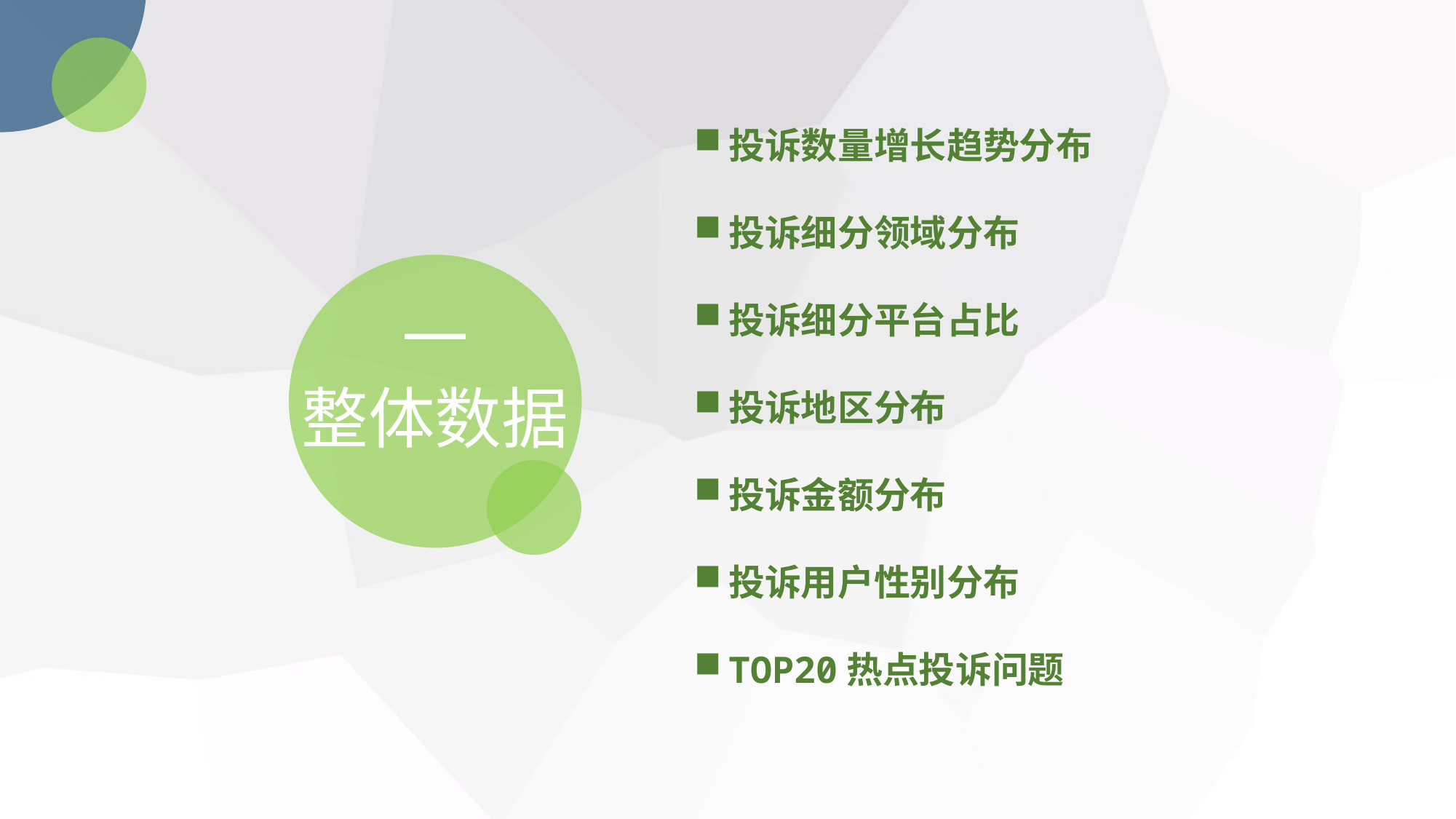

投诉数量增长趋势分布
投诉细分领域分布
投诉细分平台占比
投诉地区分布
投诉金额分布
投诉用户性别分布
TOP20热点投诉问题

一
整体数据